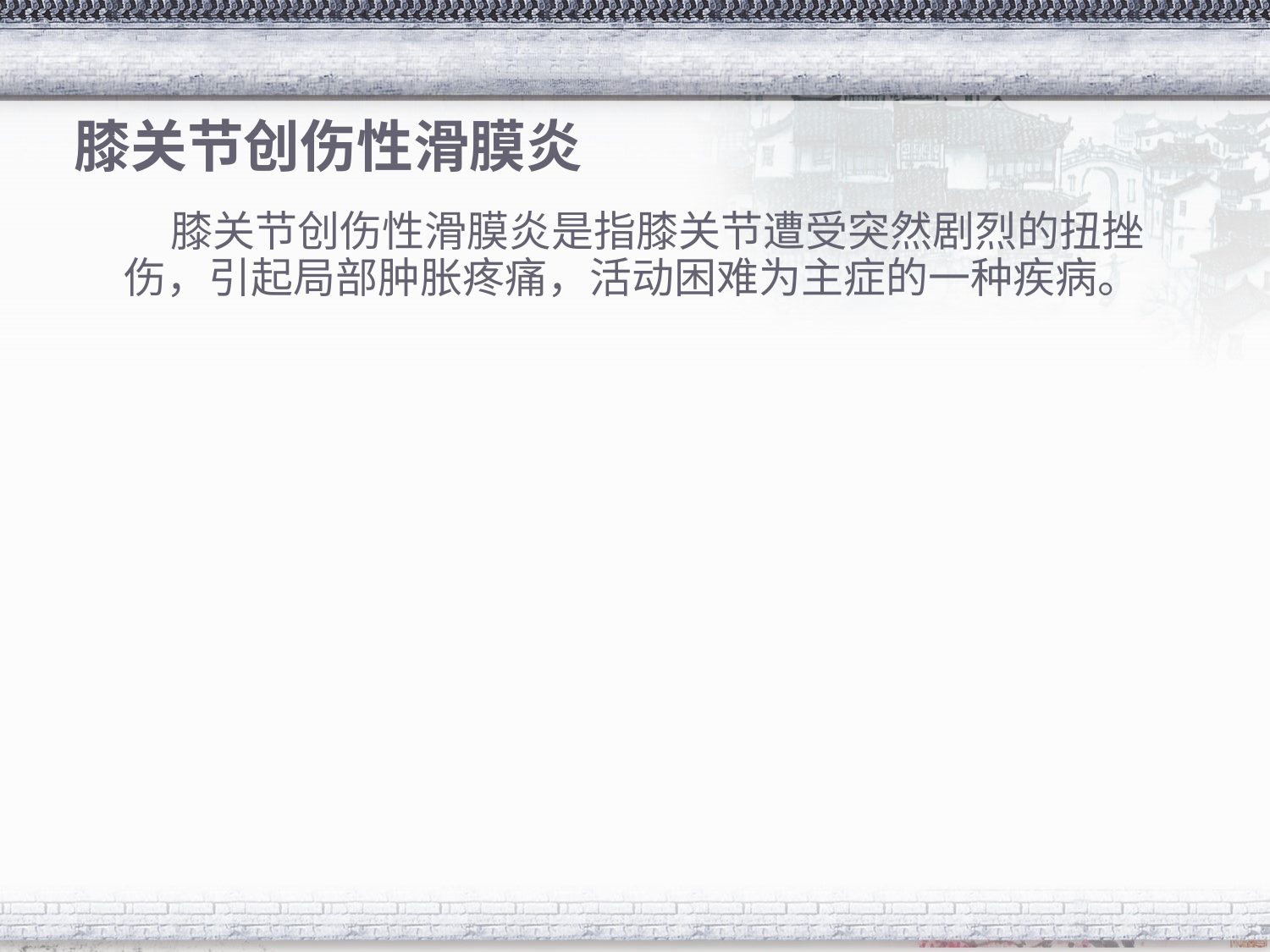

# 膝关节创伤性滑膜炎
         膝关节创伤性滑膜炎是指膝关节遭受突然剧烈的扭挫伤，引起局部肿胀疼痛，活动困难为主症的一种疾病。